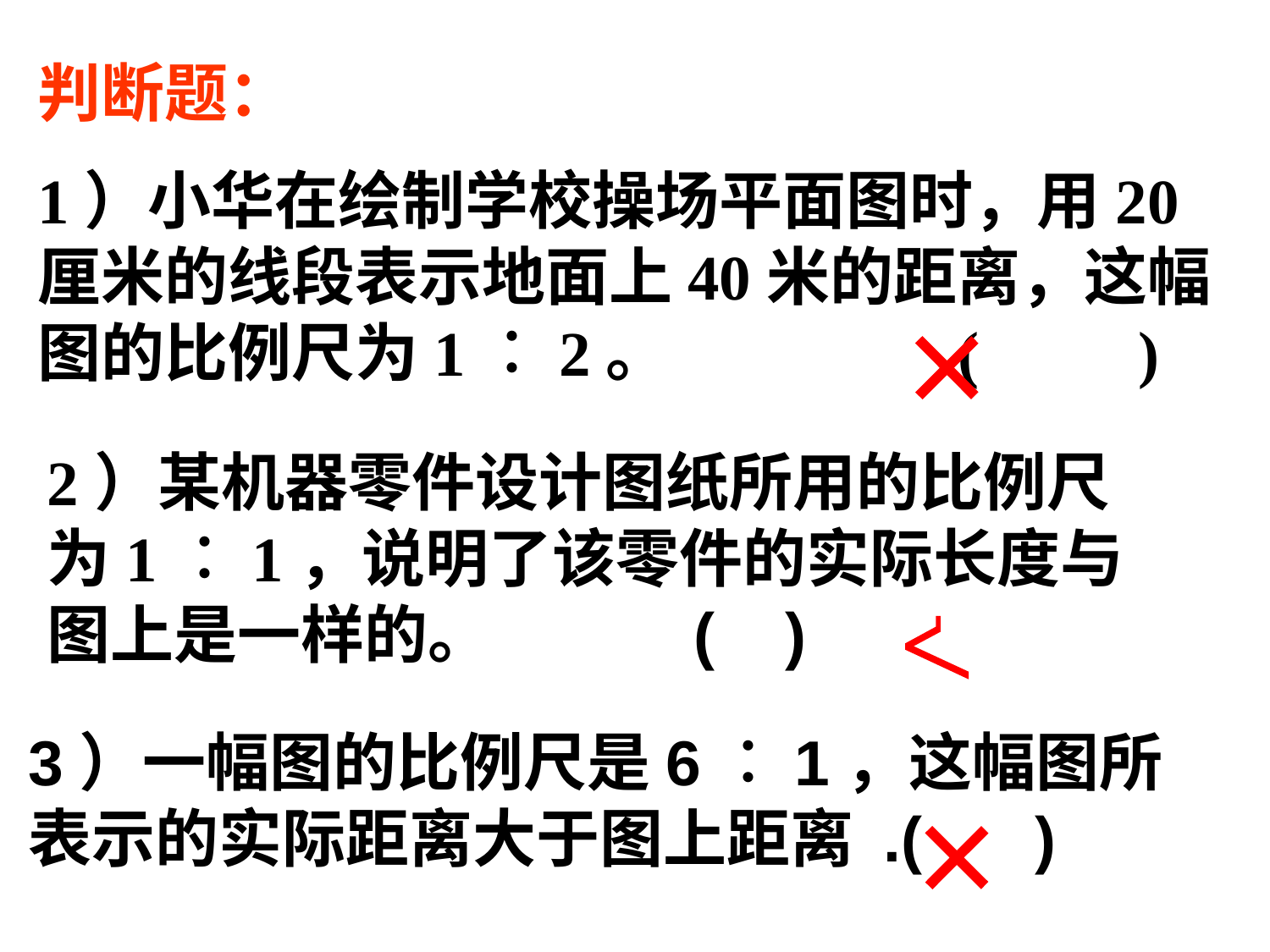

判断题：
1）小华在绘制学校操场平面图时，用20厘米的线段表示地面上40米的距离，这幅图的比例尺为1︰2。                   (          )
×
2）某机器零件设计图纸所用的比例尺为1︰1，说明了该零件的实际长度与图上是一样的。             (    )
√
3）一幅图的比例尺是6︰1，这幅图所表示的实际距离大于图上距离 .(       )
×